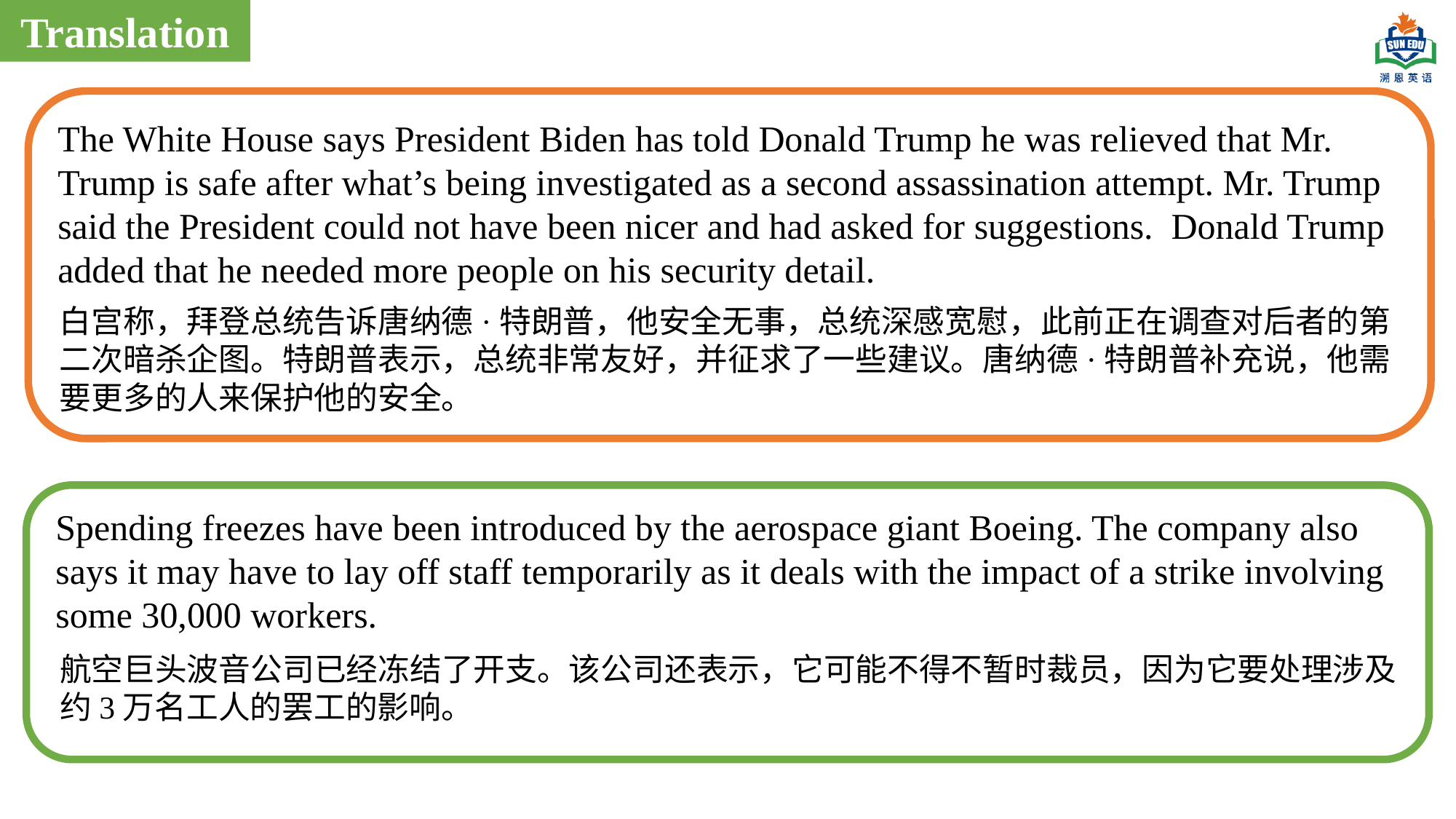

Translation

The White House says President Biden has told Donald Trump he was relieved that Mr. Trump is safe after what’s being investigated as a second assassination attempt. Mr. Trump said the President could not have been nicer and had asked for suggestions.  Donald Trump added that he needed more people on his security detail.
白宫称，拜登总统告诉唐纳德·特朗普，他安全无事，总统深感宽慰，此前正在调查对后者的第二次暗杀企图。特朗普表示，总统非常友好，并征求了一些建议。唐纳德·特朗普补充说，他需要更多的人来保护他的安全。

Spending freezes have been introduced by the aerospace giant Boeing. The company also says it may have to lay off staff temporarily as it deals with the impact of a strike involving some 30,000 workers.
航空巨头波音公司已经冻结了开支。该公司还表示，它可能不得不暂时裁员，因为它要处理涉及约3万名工人的罢工的影响。